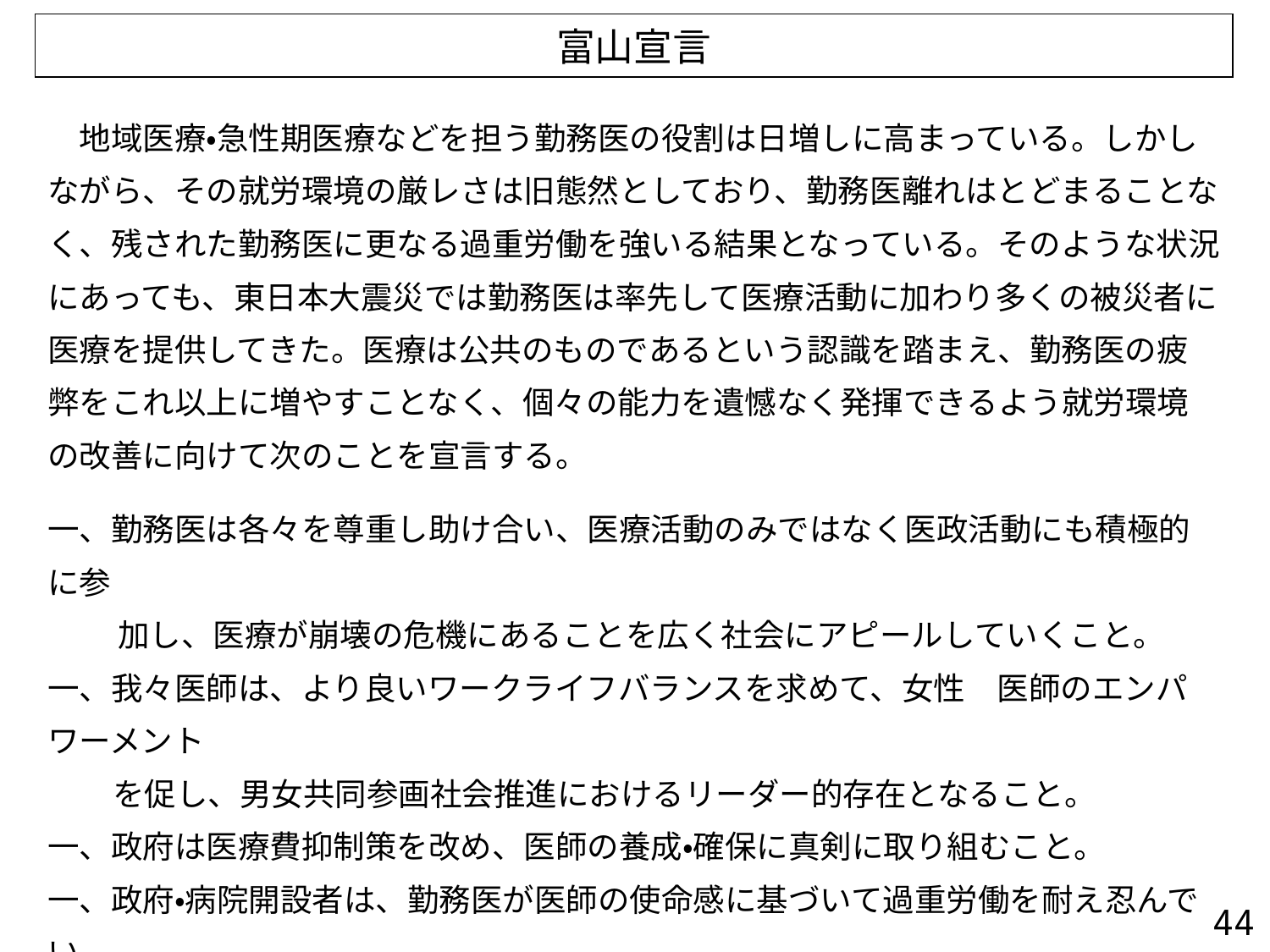

富山宣言
　地域医療・急性期医療などを担う勤務医の役割は日増しに高まっている。しかしながら、その就労環境の厳レさは旧態然としており、勤務医離れはとどまることなく、残された勤務医に更なる過重労働を強いる結果となっている。そのような状況にあっても、東日本大震災では勤務医は率先して医療活動に加わり多くの被災者に医療を提供してきた。医療は公共のものであるという認識を踏まえ、勤務医の疲弊をこれ以上に増やすことなく、個々の能力を遺憾なく発揮できるよう就労環境の改善に向けて次のことを宣言する。
一、勤務医は各々を尊重し助け合い、医療活動のみではなく医政活動にも積極的に参
　 　加し、医療が崩壊の危機にあることを広く社会にアピールしていくこと。
一、我々医師は、より良いワークライフバランスを求めて、女性　医師のエンパワーメント
        を促し、男女共同参画社会推進におけるリーダー的存在となること。
一、政府は医療費抑制策を改め、医師の養成・確保に真剣に取り組むこと。
一、政府・病院開設者は、勤務医が医師の使命感に基づいて過重労働を耐え忍んでい
       る現実を理解し、早急に就労環境の改善に着手すること。
                                                                                    平成23年10月29日
全国医師会勤務医部会連絡協議会・富山
44